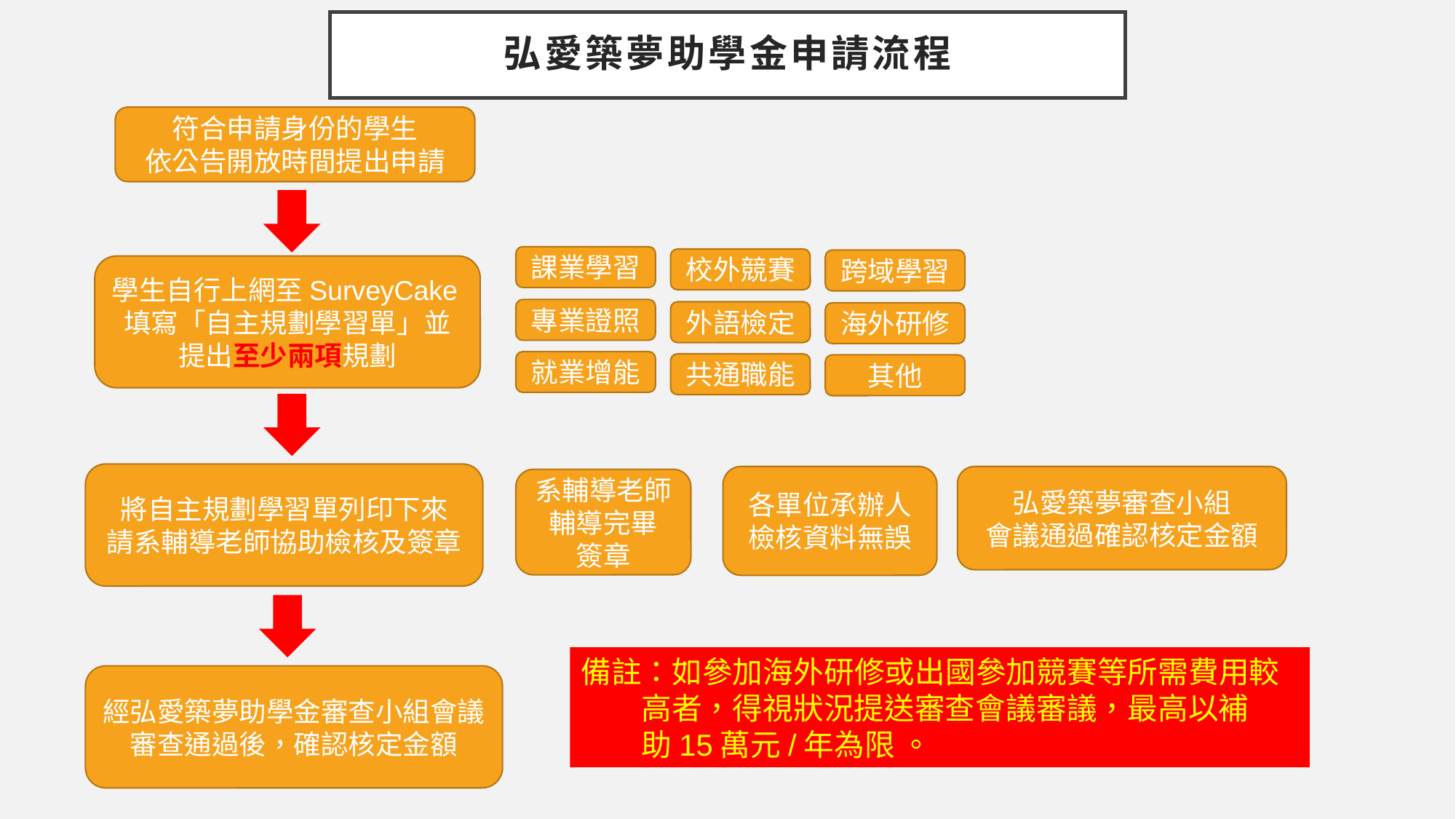

# 弘愛築夢助學金申請流程
符合申請身份的學生
依公告開放時間提出申請

課業學習
校外競賽
跨域學習
學生自行上網至SurveyCake填寫「自主規劃學習單」並提出至少兩項規劃
專業證照
外語檢定
海外研修
就業增能
共通職能
其他

將自主規劃學習單列印下來
請系輔導老師協助檢核及簽章
各單位承辦人
檢核資料無誤
弘愛築夢審查小組
會議通過確認核定金額
系輔導老師
輔導完畢
簽章

備註：如參加海外研修或出國參加競賽等所需費用較
         高者，得視狀況提送審查會議審議，最高以補
         助15萬元/年為限 。
經弘愛築夢助學金審查小組會議
審查通過後，確認核定金額